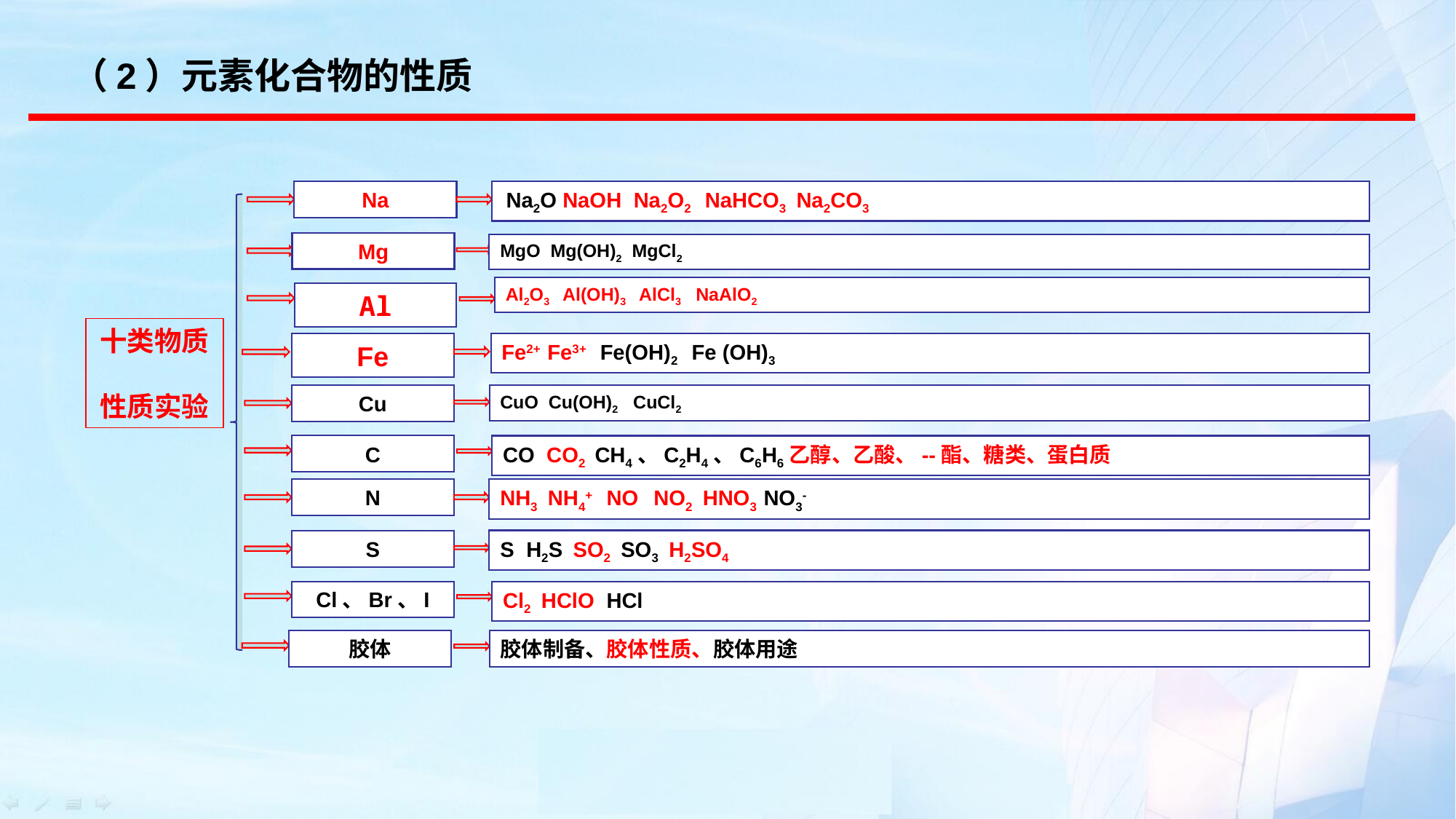

（2）元素化合物的性质
Na
 Na2O NaOH  Na2O2    NaHCO3   Na2CO3

Mg
MgO  Mg(OH)2  MgCl2

Al2O3   Al(OH)3   AlCl3     NaAlO2
Al

十类物质

性质实验
Fe2+  Fe3+    Fe(OH)2    Fe (OH)3
Fe

CuO  Cu(OH)2   CuCl2
Cu

C
CO  CO2  CH4、C2H4、C6H6乙醇、乙酸、--酯、糖类、蛋白质

N
NH3   NH4+    NO   NO2   HNO3  NO3-

S  H2S   SO2   SO3   H2SO4
S

Cl、Br、I
Cl2   HClO  HCl

胶体
胶体制备、胶体性质、胶体用途

108